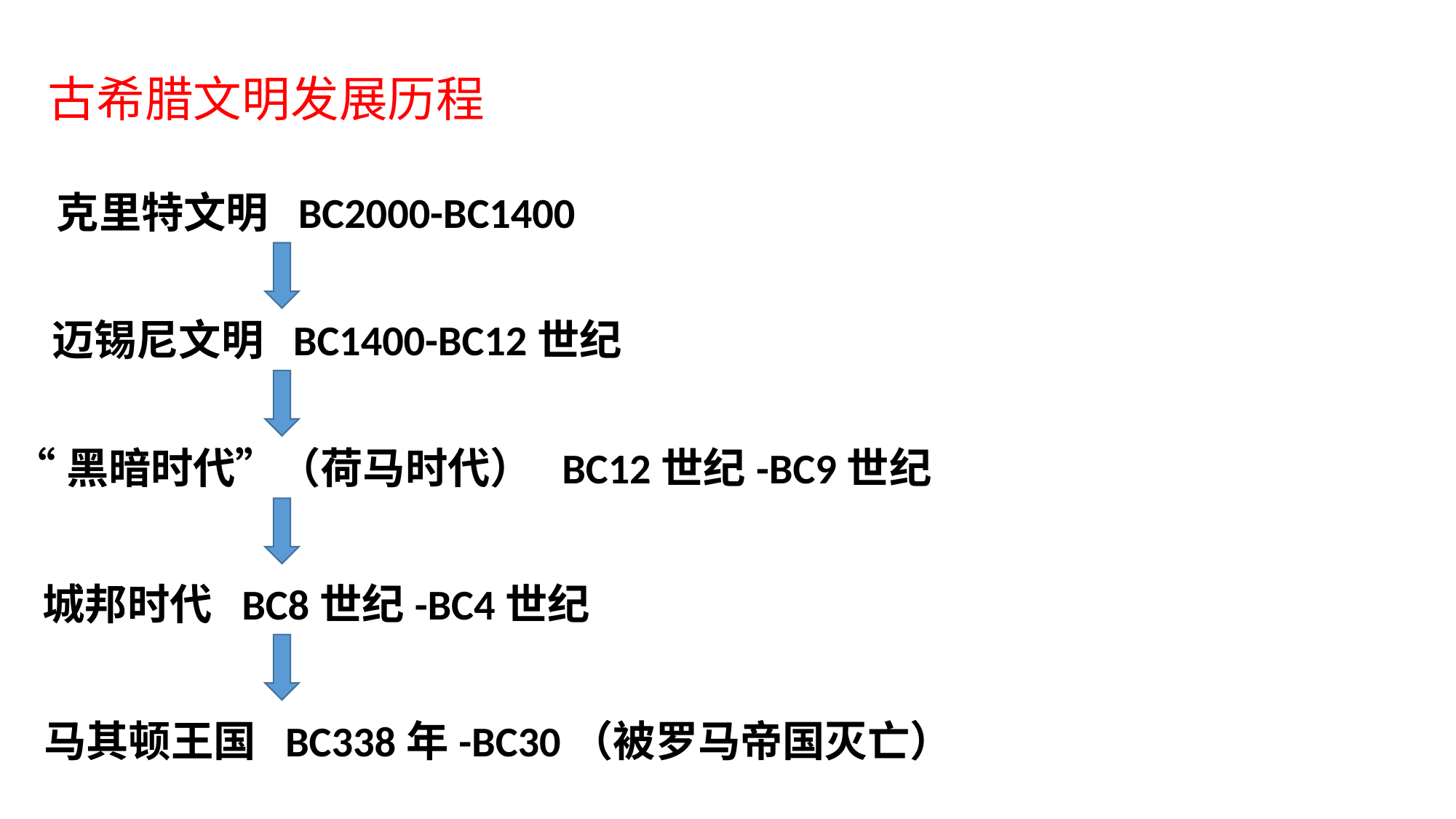

# 古希腊文明发展历程

克里特文明  BC2000-BC1400

迈锡尼文明  BC1400-BC12世纪

“黑暗时代”（荷马时代）  BC12世纪-BC9世纪

城邦时代  BC8世纪-BC4世纪

马其顿王国  BC338年-BC30（被罗马帝国灭亡）